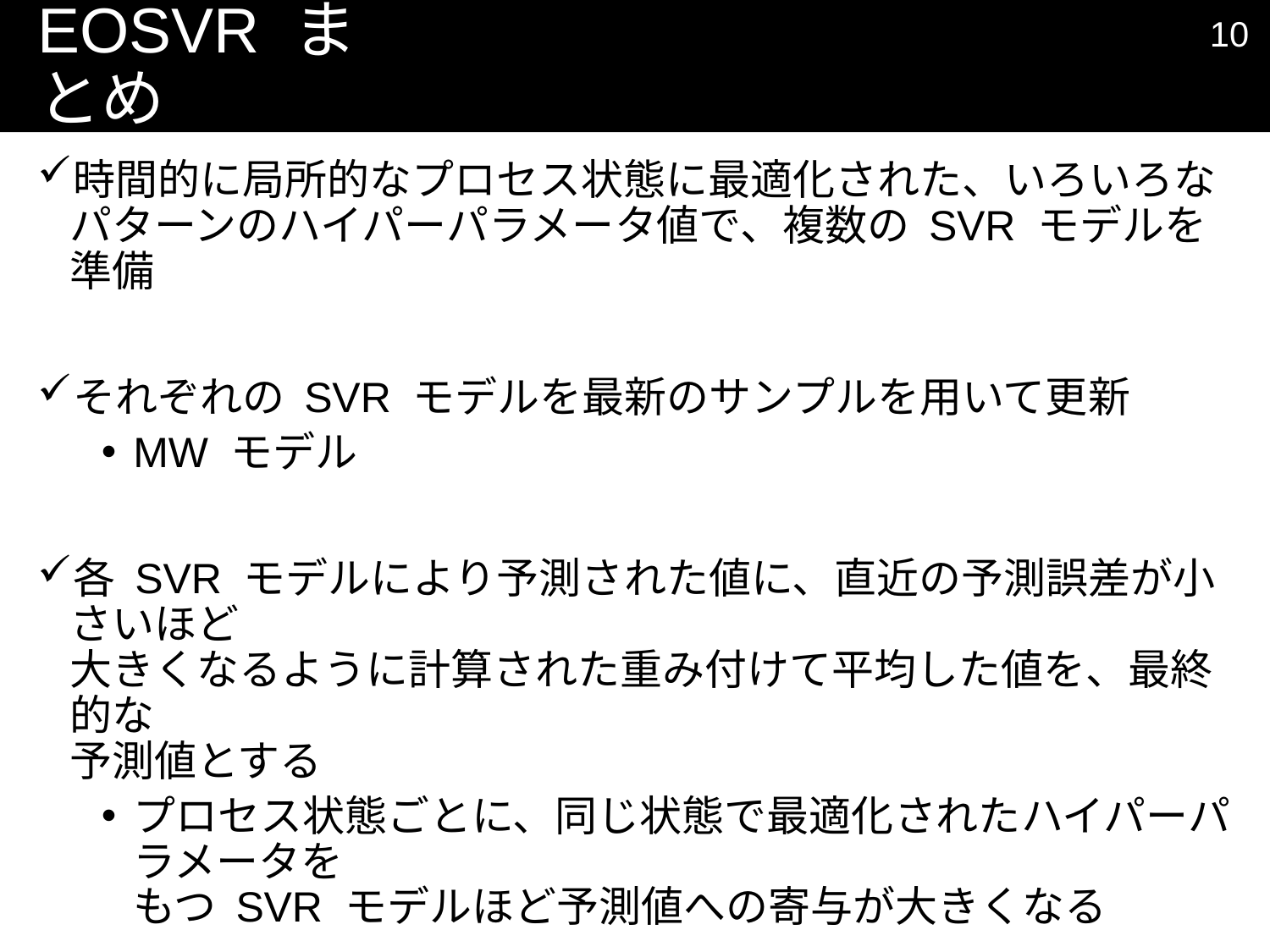

10
# EOSVR まとめ
時間的に局所的なプロセス状態に最適化された、いろいろな
パターンのハイパーパラメータ値で、複数の SVR モデルを準備

それぞれの SVR モデルを最新のサンプルを用いて更新
MW モデル

各 SVR モデルにより予測された値に、直近の予測誤差が小さいほど
大きくなるように計算された重み付けて平均した値を、最終的な
予測値とする
プロセス状態ごとに、同じ状態で最適化されたハイパーパラメータを
もつ SVR モデルほど予測値への寄与が大きくなる